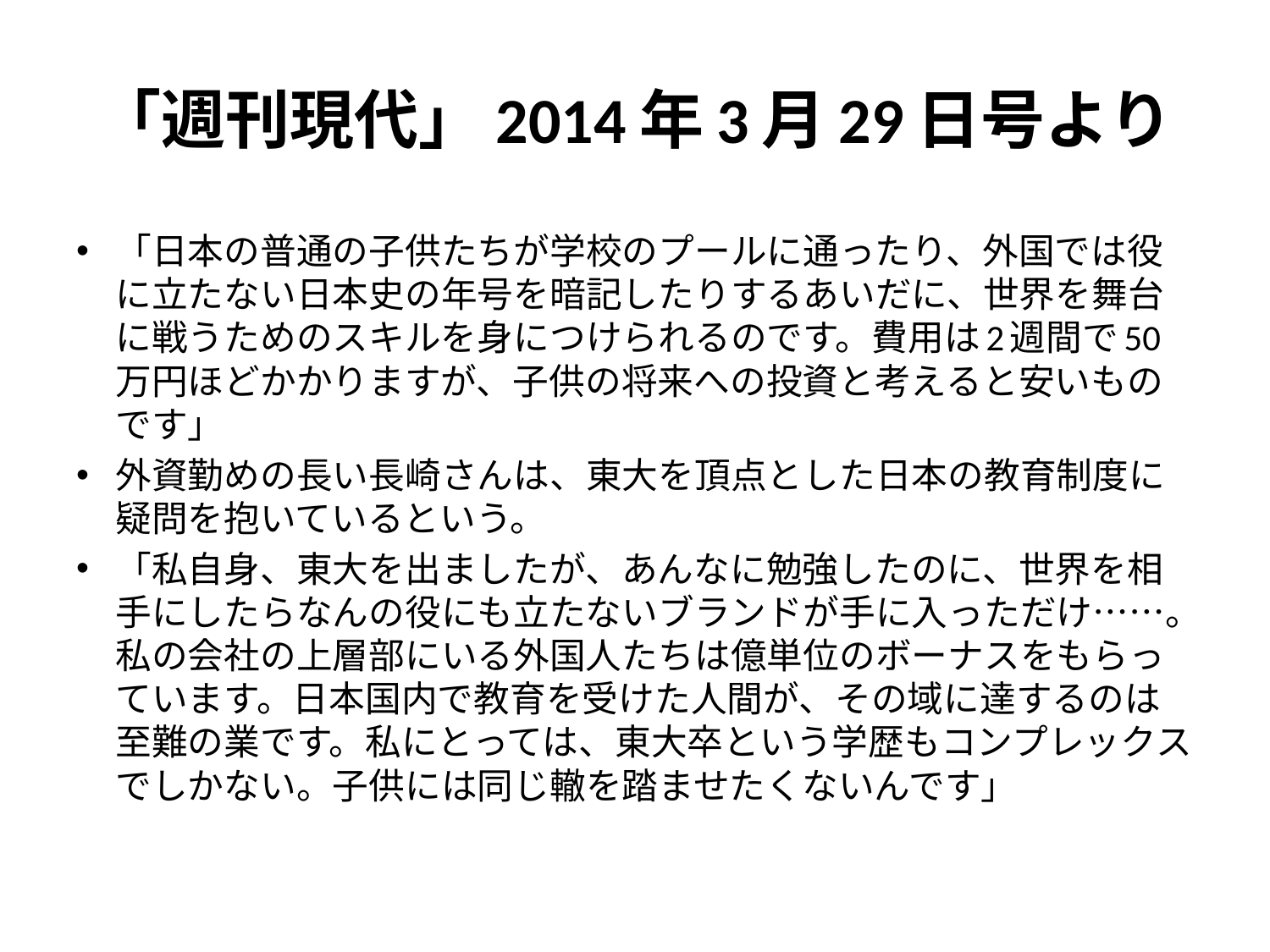

# 「週刊現代」2014年3月29日号より
「日本の普通の子供たちが学校のプールに通ったり、外国では役に立たない日本史の年号を暗記したりするあいだに、世界を舞台に戦うためのスキルを身につけられるのです。費用は2週間で50万円ほどかかりますが、子供の将来への投資と考えると安いものです」
外資勤めの長い長崎さんは、東大を頂点とした日本の教育制度に疑問を抱いているという。
「私自身、東大を出ましたが、あんなに勉強したのに、世界を相手にしたらなんの役にも立たないブランドが手に入っただけ……。私の会社の上層部にいる外国人たちは億単位のボーナスをもらっています。日本国内で教育を受けた人間が、その域に達するのは至難の業です。私にとっては、東大卒という学歴もコンプレックスでしかない。子供には同じ轍を踏ませたくないんです」